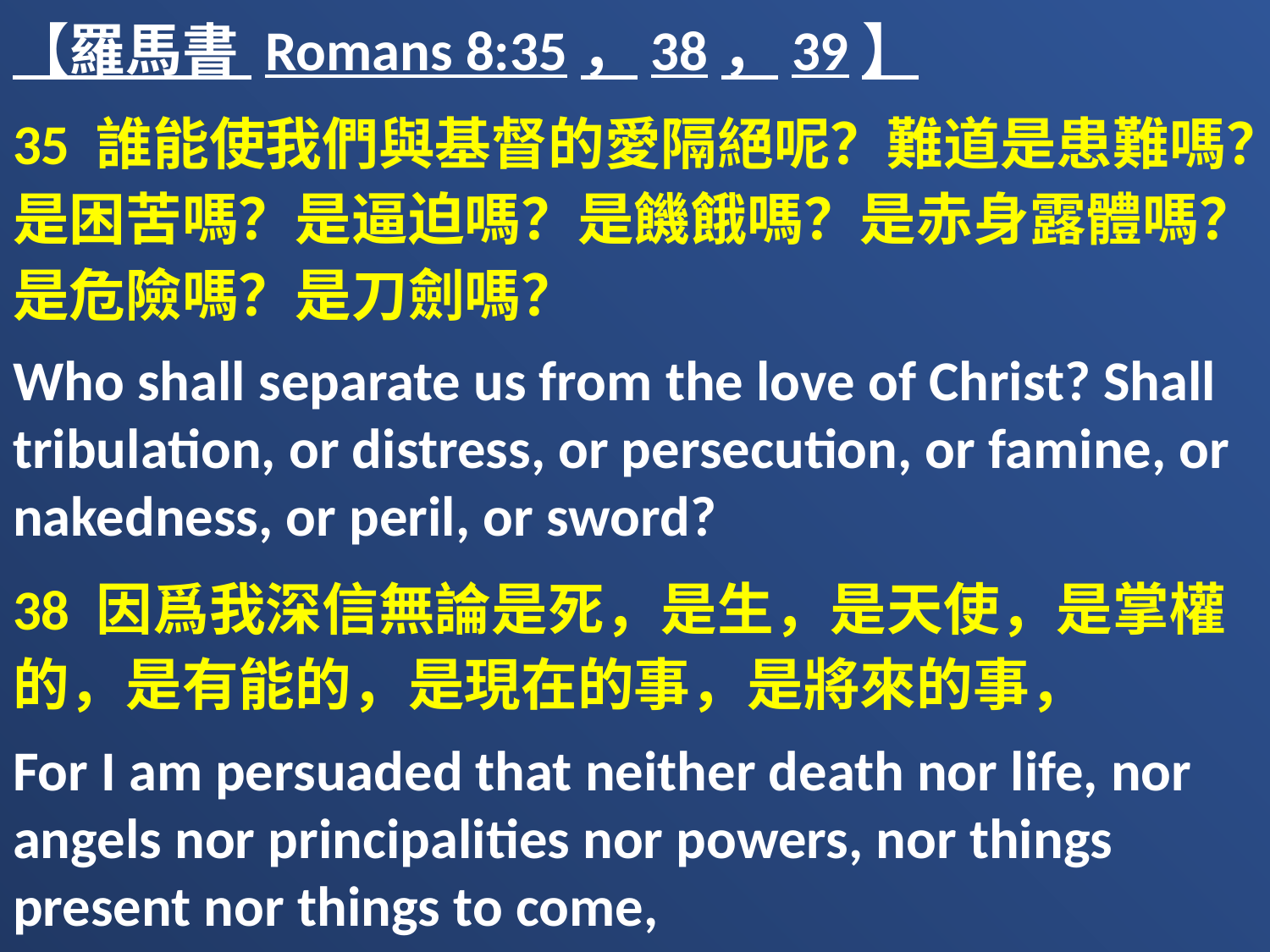

【羅馬書 Romans 8:35，38，39】
35 誰能使我們與基督的愛隔絕呢？難道是患難嗎？是困苦嗎？是逼迫嗎？是饑餓嗎？是赤身露體嗎？是危險嗎？是刀劍嗎？
Who shall separate us from the love of Christ? Shall tribulation, or distress, or persecution, or famine, or nakedness, or peril, or sword?
38 因爲我深信無論是死，是生，是天使，是掌權的，是有能的，是現在的事，是將來的事，
For I am persuaded that neither death nor life, nor angels nor principalities nor powers, nor things present nor things to come,